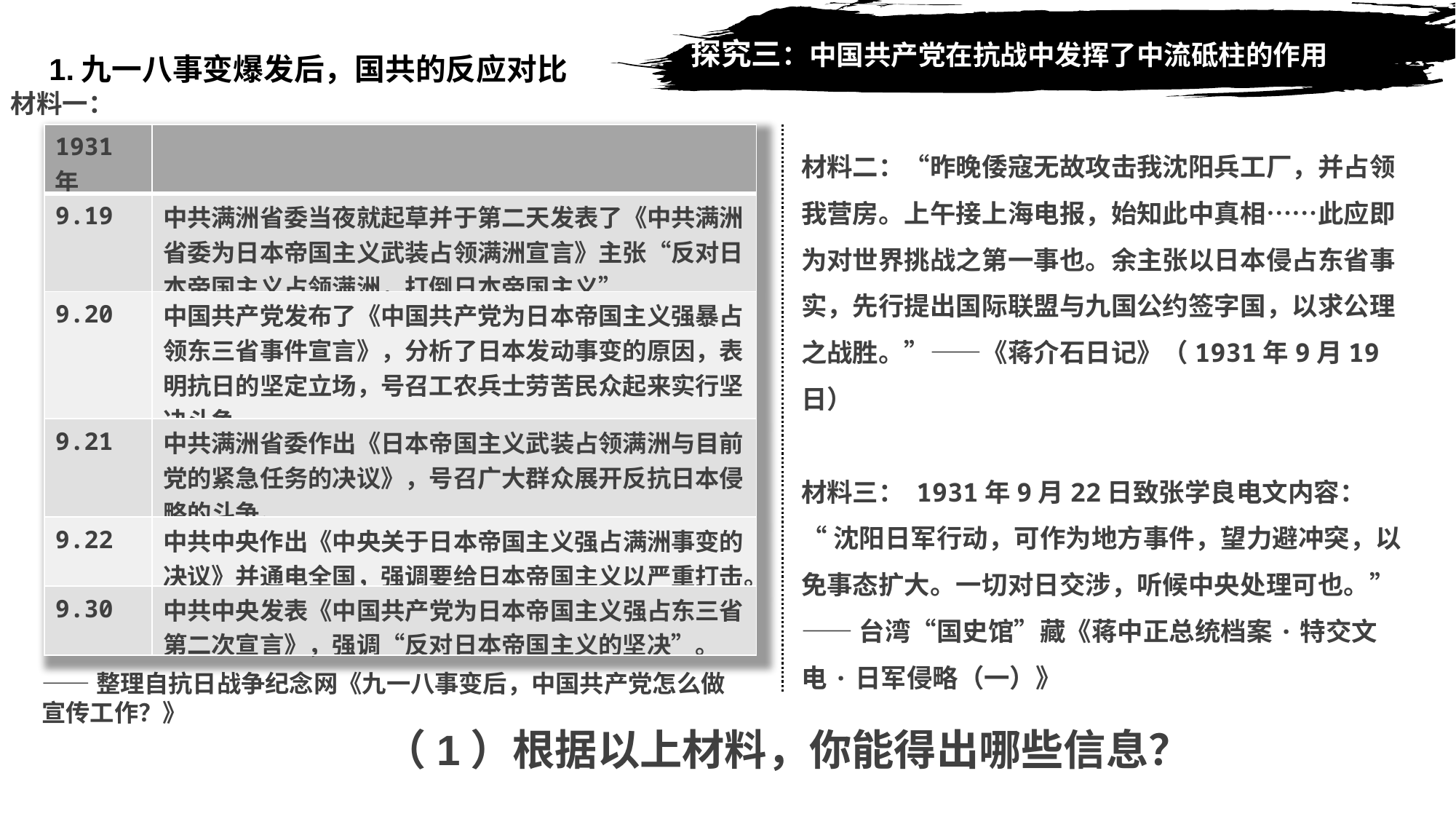

探究三：中国共产党在抗战中发挥了中流砥柱的作用

1.九一八事变爆发后，国共的反应对比
材料一：
| 1931年 |  |
| --- | --- |
| 9.19 | 中共满洲省委当夜就起草并于第二天发表了《中共满洲省委为日本帝国主义武装占领满洲宣言》主张“反对日本帝国主义占领满洲，打倒日本帝国主义” |
| 9.20 | 中国共产党发布了《中国共产党为日本帝国主义强暴占领东三省事件宣言》，分析了日本发动事变的原因，表明抗日的坚定立场，号召工农兵士劳苦民众起来实行坚决斗争， |
| 9.21 | 中共满洲省委作出《日本帝国主义武装占领满洲与目前党的紧急任务的决议》，号召广大群众展开反抗日本侵略的斗争。 |
| 9.22 | 中共中央作出《中央关于日本帝国主义强占满洲事变的决议》并通电全国，强调要给日本帝国主义以严重打击。 |
| 9.30 | 中共中央发表《中国共产党为日本帝国主义强占东三省第二次宣言》，强调“反对日本帝国主义的坚决”。 |
材料二：“昨晚倭寇无故攻击我沈阳兵工厂，并占领我营房。上午接上海电报，始知此中真相……此应即为对世界挑战之第一事也。余主张以日本侵占东省事实，先行提出国际联盟与九国公约签字国，以求公理之战胜。”——《蒋介石日记》（1931年9月19日）

材料三： 1931年9月22日致张学良电文内容：
“沈阳日军行动，可作为地方事件，望力避冲突，以免事态扩大。一切对日交涉，听候中央处理可也。”
——台湾“国史馆”藏《蒋中正总统档案·特交文电·日军侵略（一）》
——整理自抗日战争纪念网《九一八事变后，中国共产党怎么做宣传工作？》
（1）根据以上材料，你能得出哪些信息？